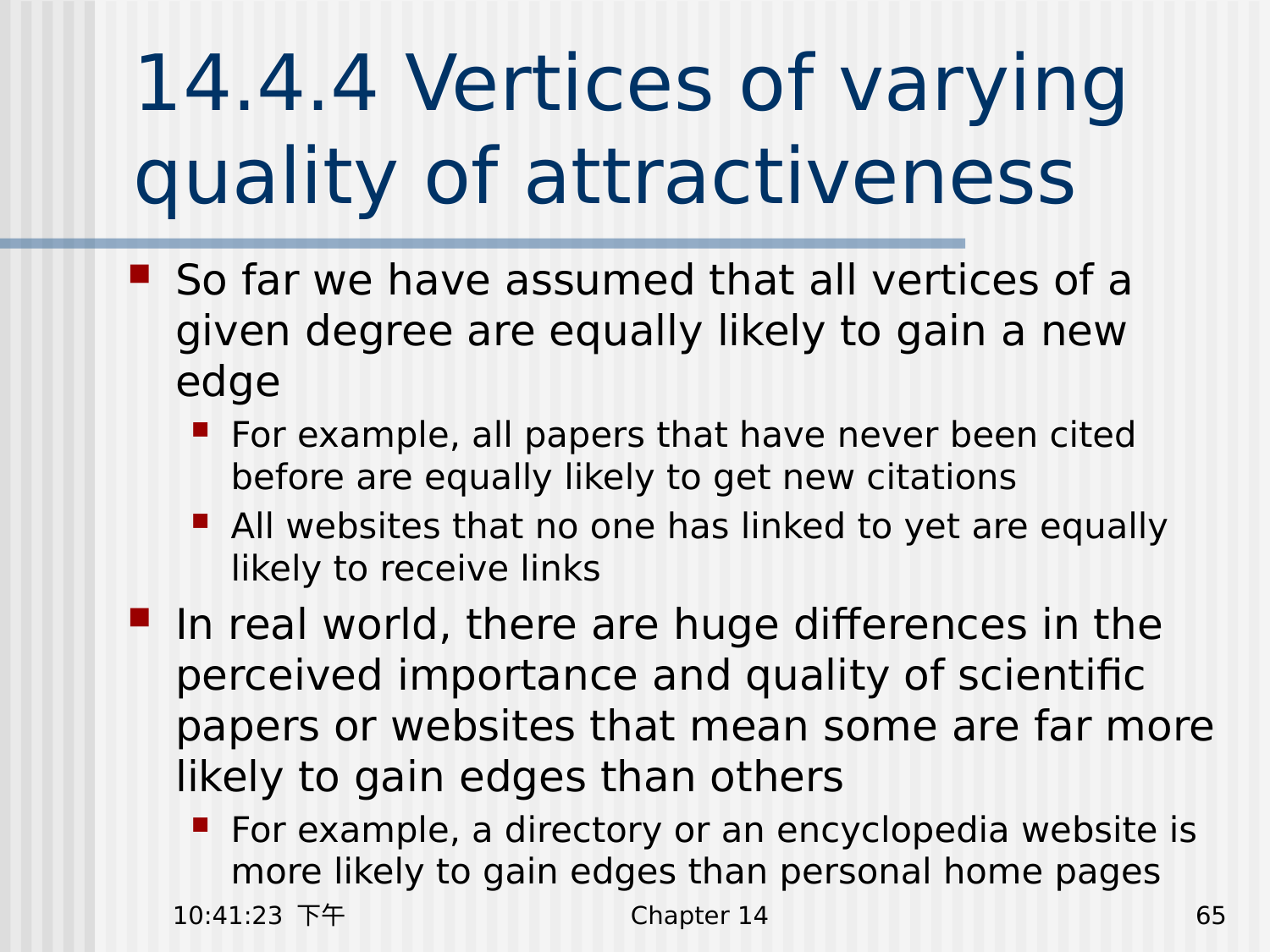

# 14.4.4 Vertices of varying quality of attractiveness
So far we have assumed that all vertices of a given degree are equally likely to gain a new edge
For example, all papers that have never been cited before are equally likely to get new citations
All websites that no one has linked to yet are equally likely to receive links
In real world, there are huge differences in the perceived importance and quality of scientific papers or websites that mean some are far more likely to gain edges than others
For example, a directory or an encyclopedia website is more likely to gain edges than personal home pages

10:41:23 下午
Chapter 14
65